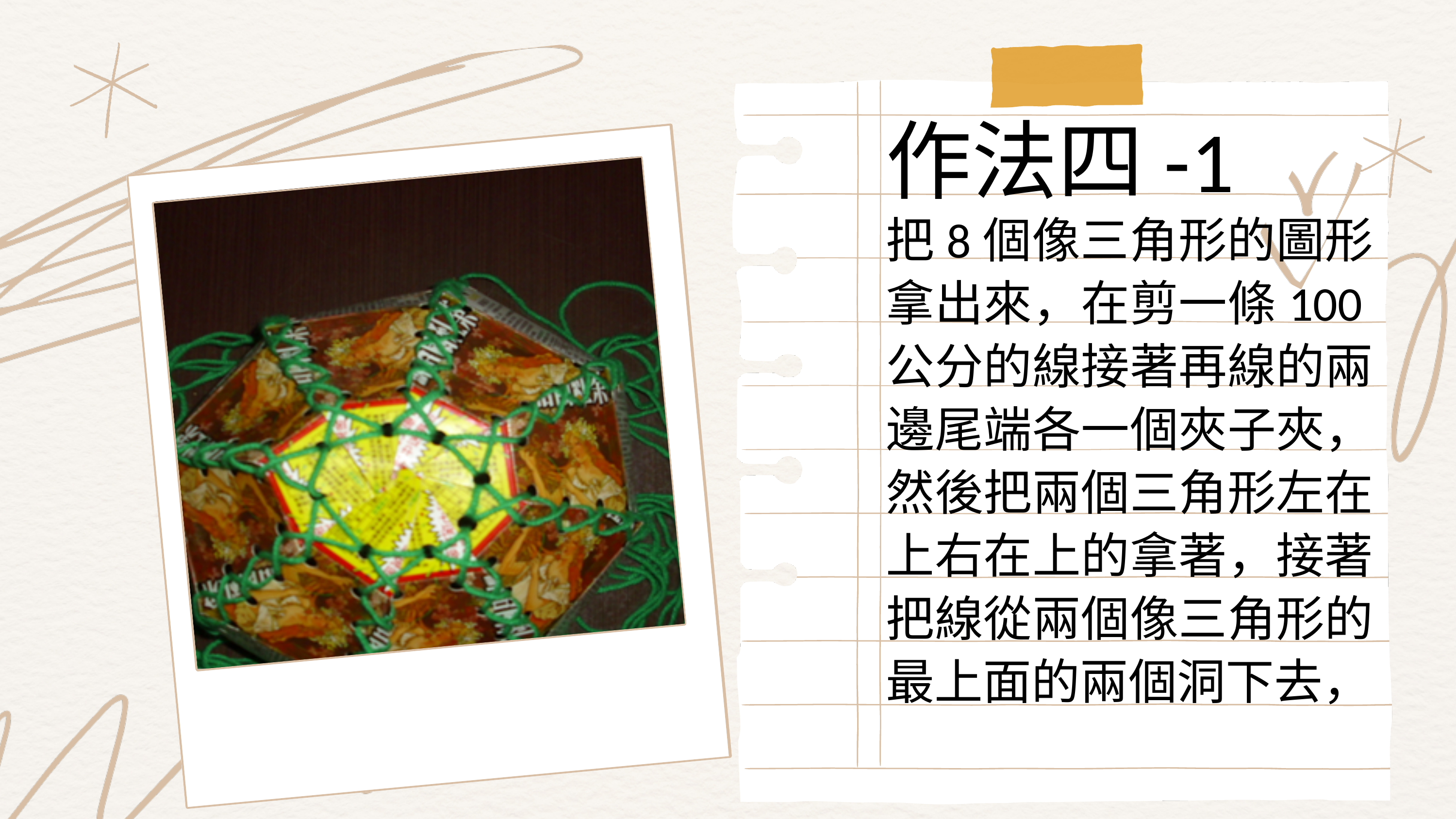

作法四-1

把8個像三角形的圖形拿出來，在剪一條100公分的線接著再線的兩邊尾端各一個夾子夾，然後把兩個三角形左在上右在上的拿著，接著把線從兩個像三角形的最上面的兩個洞下去，